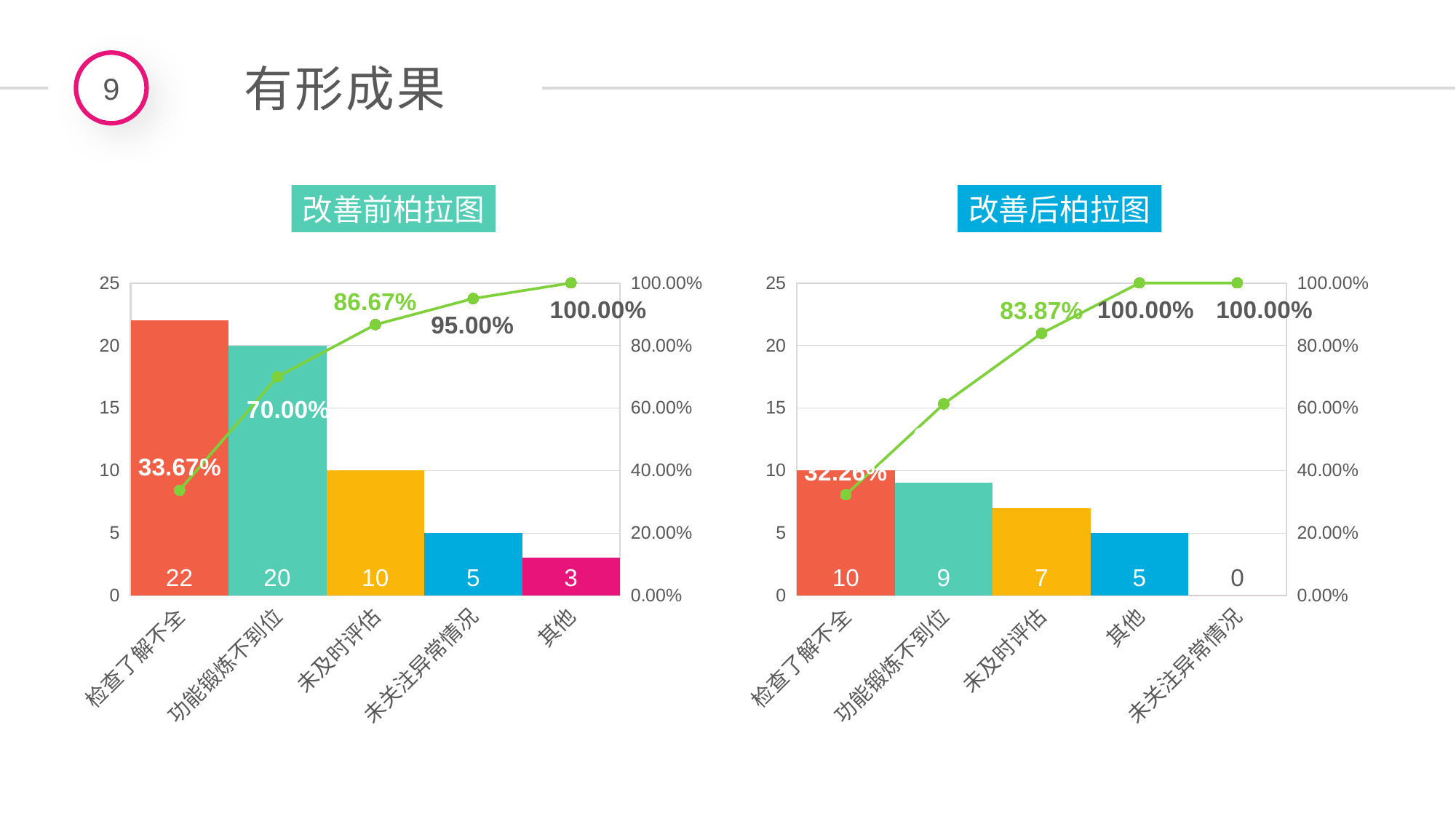

9
有形成果
改善前柏拉图
改善后柏拉图

### Chart

| Category | 发生数 | 累计百分比 |
|---|---|---|
| 检查了解不全 | 22.0 | 0.3367 |
| 功能锻炼不到位 | 20.0 | 0.7 |
| 未及时评估 | 10.0 | 0.8667 |
| 未关注异常情况 | 5.0 | 0.95 |
| 其他 | 3.0 | 1.0 |

### Chart

| Category | 发生数 | 累计百分比 |
|---|---|---|
| 检查了解不全 | 10.0 | 0.3226 |
| 功能锻炼不到位 | 9.0 | 0.6129 |
| 未及时评估 | 7.0 | 0.8387 |
| 其他 | 5.0 | 1.0 |
| 未关注异常情况 | 0.0 | 1.0 |
延时符